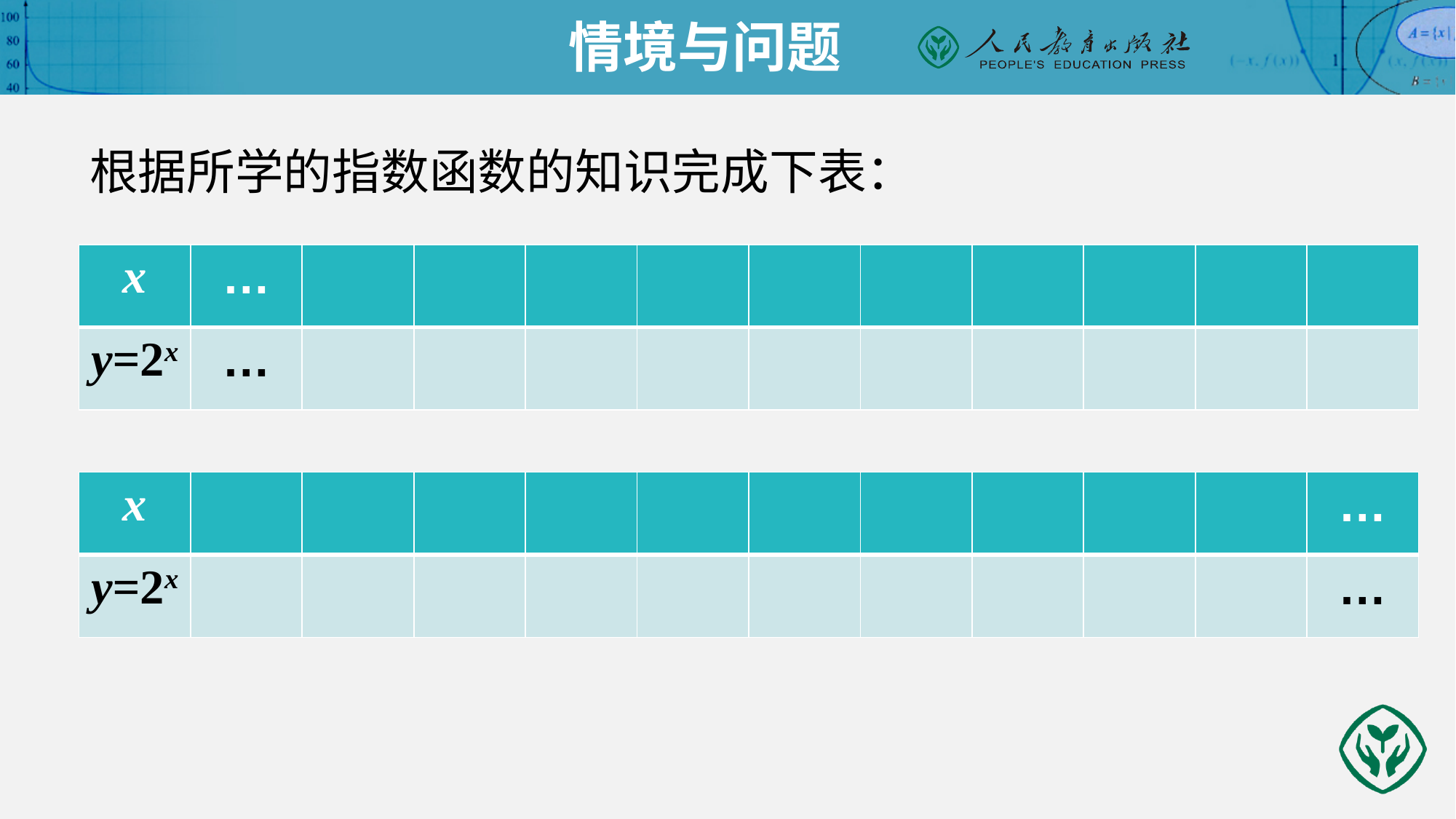

情境与问题
根据所学的指数函数的知识完成下表：
| x | … |  |  |  |  |  |  |  |  |  |  |
| --- | --- | --- | --- | --- | --- | --- | --- | --- | --- | --- | --- |
| y=2x | … |  |  |  |  |  |  |  |  |  |  |
| x |  |  |  |  |  |  |  |  |  |  | … |
| --- | --- | --- | --- | --- | --- | --- | --- | --- | --- | --- | --- |
| y=2x |  |  |  |  |  |  |  |  |  |  | … |